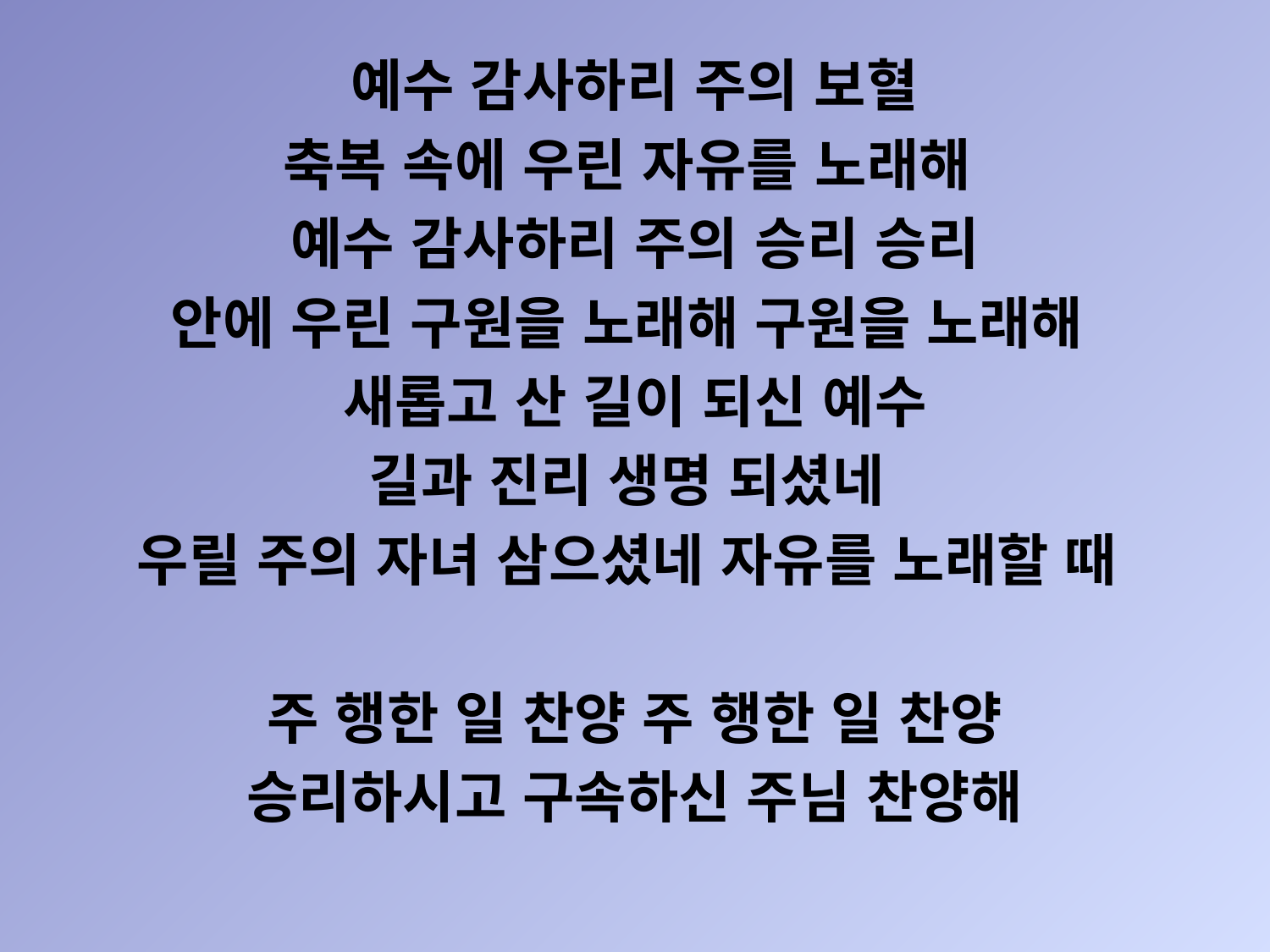

예수 감사하리 주의 보혈
축복 속에 우린 자유를 노래해
예수 감사하리 주의 승리 승리
안에 우린 구원을 노래해 구원을 노래해
새롭고 산 길이 되신 예수
길과 진리 생명 되셨네
우릴 주의 자녀 삼으셨네 자유를 노래할 때

주 행한 일 찬양 주 행한 일 찬양
승리하시고 구속하신 주님 찬양해